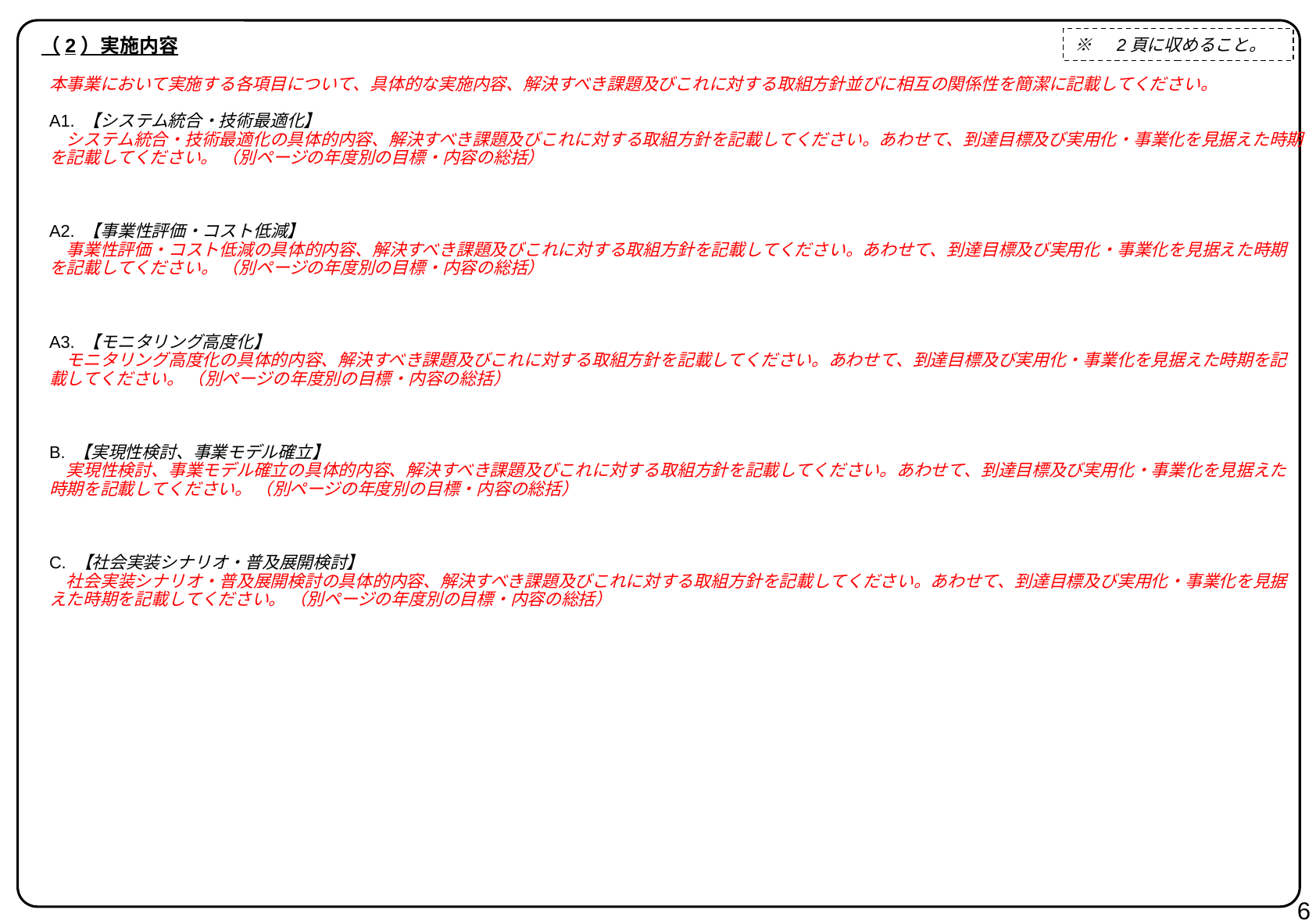

（2）実施内容
※　2頁に収めること。
本事業において実施する各項目について、具体的な実施内容、解決すべき課題及びこれに対する取組方針並びに相互の関係性を簡潔に記載してください。

A1. 【システム統合・技術最適化】
　システム統合・技術最適化の具体的内容、解決すべき課題及びこれに対する取組方針を記載してください。あわせて、到達目標及び実用化・事業化を見据えた時期を記載してください。 （別ページの年度別の目標・内容の総括）

A2. 【事業性評価・コスト低減】
　事業性評価・コスト低減の具体的内容、解決すべき課題及びこれに対する取組方針を記載してください。あわせて、到達目標及び実用化・事業化を見据えた時期を記載してください。 （別ページの年度別の目標・内容の総括）

A3. 【モニタリング高度化】
　モニタリング高度化の具体的内容、解決すべき課題及びこれに対する取組方針を記載してください。あわせて、到達目標及び実用化・事業化を見据えた時期を記載してください。 （別ページの年度別の目標・内容の総括）

B. 【実現性検討、事業モデル確立】
　実現性検討、事業モデル確立の具体的内容、解決すべき課題及びこれに対する取組方針を記載してください。あわせて、到達目標及び実用化・事業化を見据えた時期を記載してください。 （別ページの年度別の目標・内容の総括）

C. 【社会実装シナリオ・普及展開検討】
　社会実装シナリオ・普及展開検討の具体的内容、解決すべき課題及びこれに対する取組方針を記載してください。あわせて、到達目標及び実用化・事業化を見据えた時期を記載してください。 （別ページの年度別の目標・内容の総括）

6